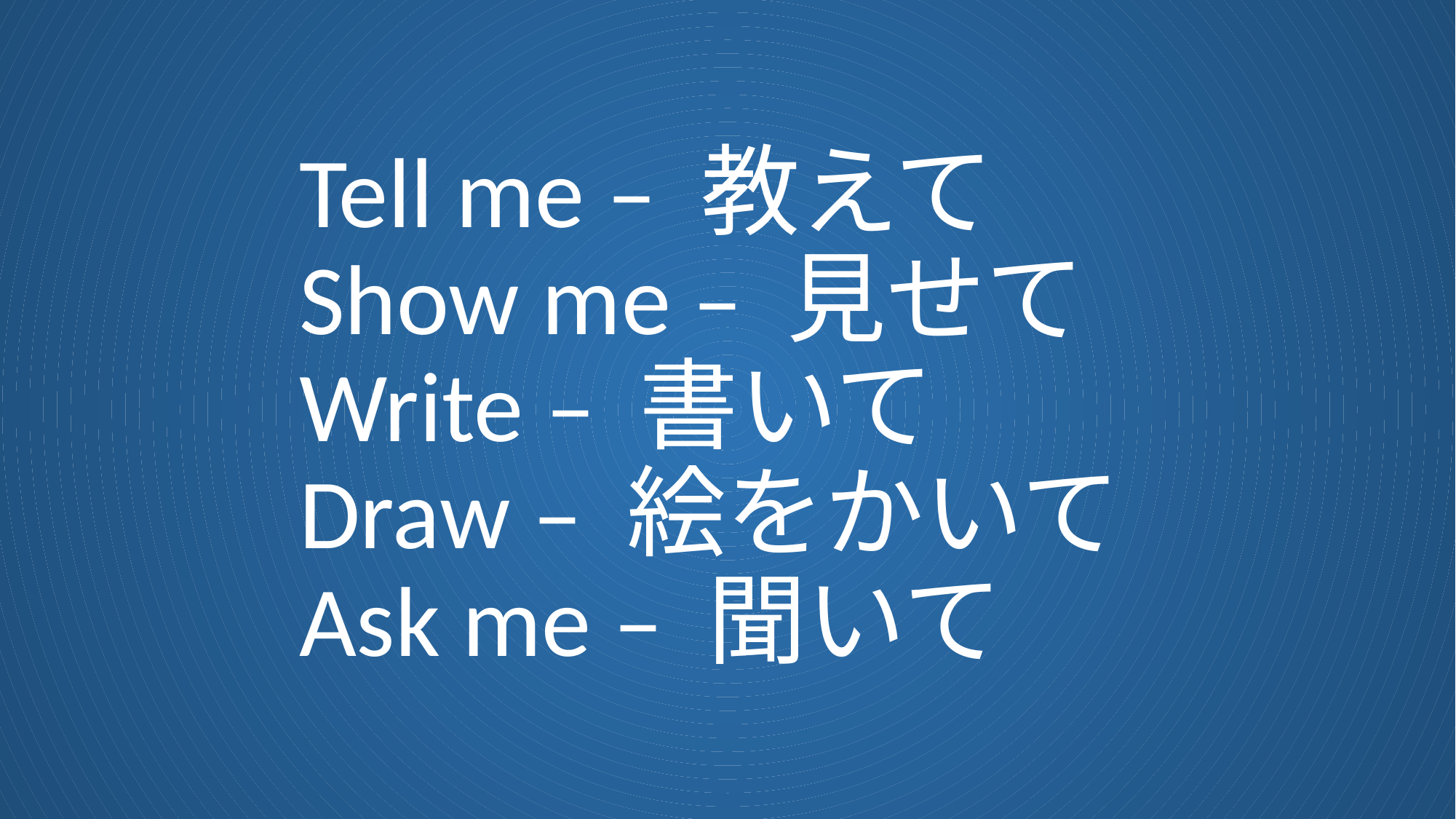

# Tell me – 教えて Show me – 見せて Write – 書いて Draw – 絵をかいて Ask me – 聞いて